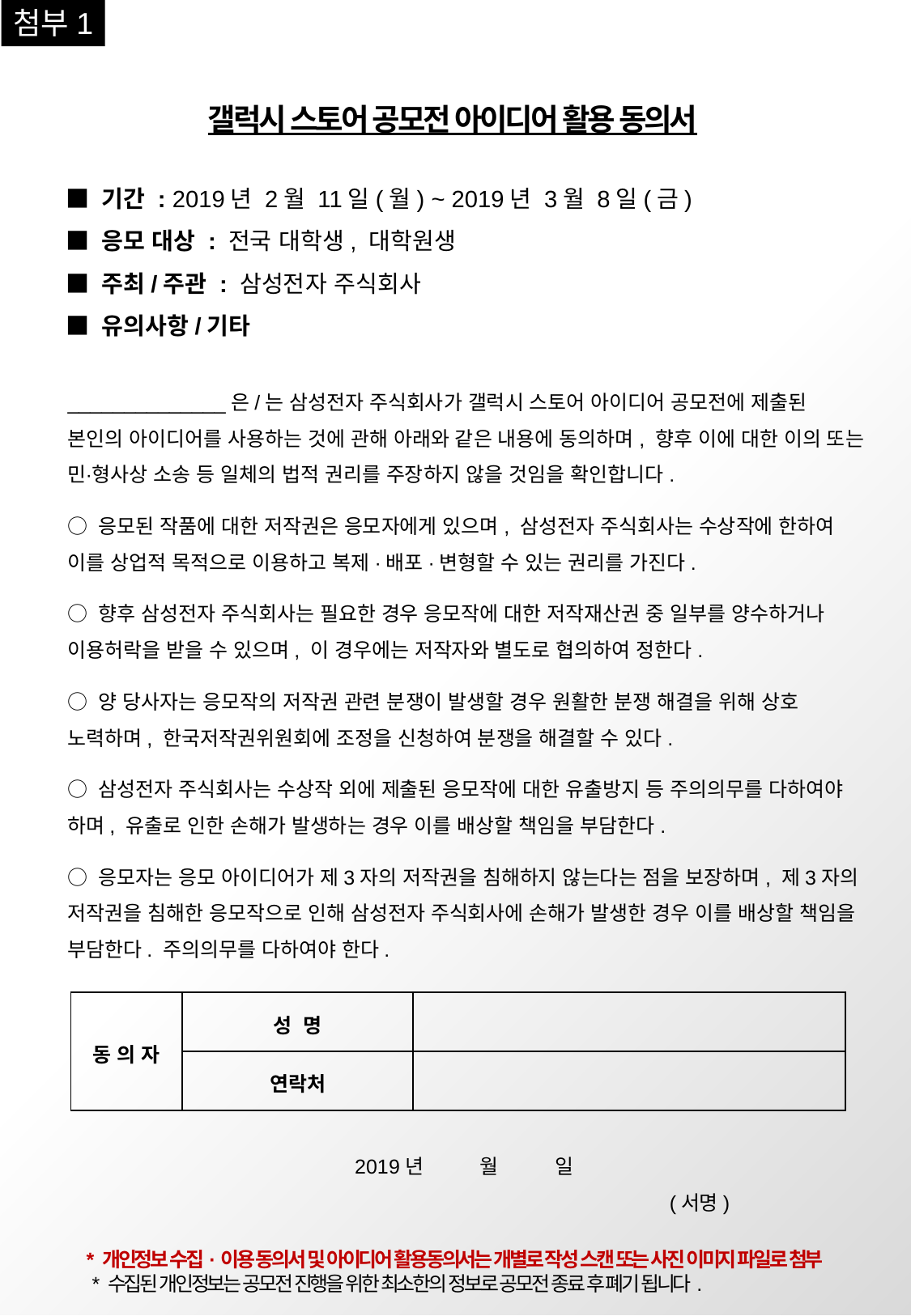

첨부1
갤럭시 스토어 공모전 아이디어 활용 동의서
■ 기간 : 2019년 2월 11일(월) ~ 2019년 3월 8일(금)
■ 응모 대상 : 전국 대학생, 대학원생
■ 주최/주관 : 삼성전자 주식회사
■ 유의사항/기타
______________은/는 삼성전자 주식회사가 갤럭시 스토어 아이디어 공모전에 제출된 본인의 아이디어를 사용하는 것에 관해 아래와 같은 내용에 동의하며, 향후 이에 대한 이의 또는 민∙형사상 소송 등 일체의 법적 권리를 주장하지 않을 것임을 확인합니다.

○ 응모된 작품에 대한 저작권은 응모자에게 있으며, 삼성전자 주식회사는 수상작에 한하여 이를 상업적 목적으로 이용하고 복제·배포·변형할 수 있는 권리를 가진다.

○ 향후 삼성전자 주식회사는 필요한 경우 응모작에 대한 저작재산권 중 일부를 양수하거나 이용허락을 받을 수 있으며, 이 경우에는 저작자와 별도로 협의하여 정한다.

○ 양 당사자는 응모작의 저작권 관련 분쟁이 발생할 경우 원활한 분쟁 해결을 위해 상호 노력하며, 한국저작권위원회에 조정을 신청하여 분쟁을 해결할 수 있다.

○ 삼성전자 주식회사는 수상작 외에 제출된 응모작에 대한 유출방지 등 주의의무를 다하여야 하며, 유출로 인한 손해가 발생하는 경우 이를 배상할 책임을 부담한다.

○ 응모자는 응모 아이디어가 제3자의 저작권을 침해하지 않는다는 점을 보장하며, 제3자의 저작권을 침해한 응모작으로 인해 삼성전자 주식회사에 손해가 발생한 경우 이를 배상할 책임을 부담한다. 주의의무를 다하여야 한다.

| 동 의 자 | 성 명 |  |
| --- | --- | --- |
|  | 연락처 |  |
2019년          월          일
                                                                                   (서명)
* 개인정보 수집·이용 동의서 및 아이디어 활용동의서는 개별로 작성 스캔 또는 사진 이미지 파일로 첨부
 * 수집된 개인정보는 공모전 진행을 위한 최소한의 정보로 공모전 종료 후 폐기 됩니다.